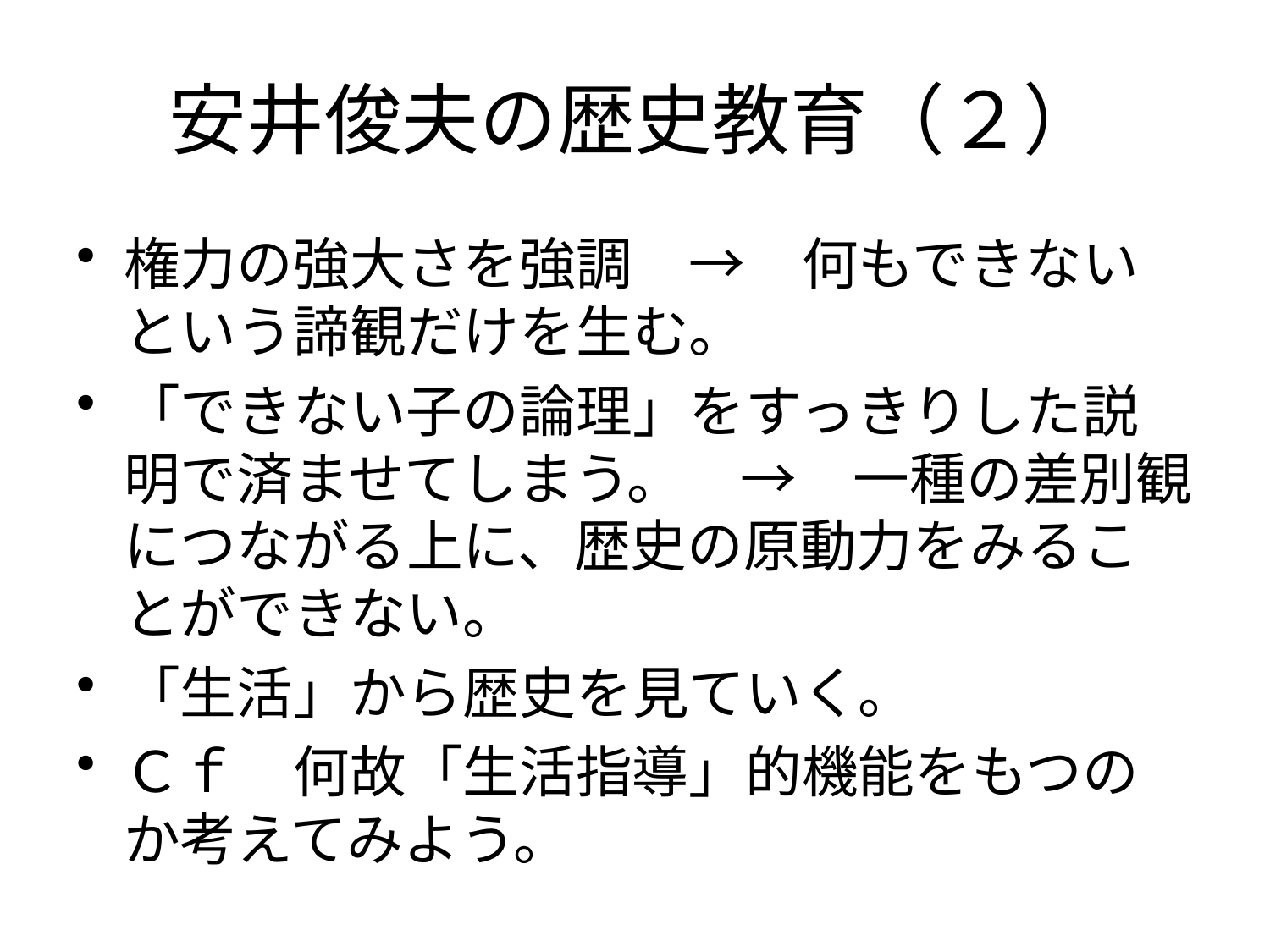

# 安井俊夫の歴史教育（２）
権力の強大さを強調　→　何もできないという諦観だけを生む。
「できない子の論理」をすっきりした説明で済ませてしまう。　→　一種の差別観につながる上に、歴史の原動力をみることができない。
「生活」から歴史を見ていく。
Ｃｆ　何故「生活指導」的機能をもつのか考えてみよう。